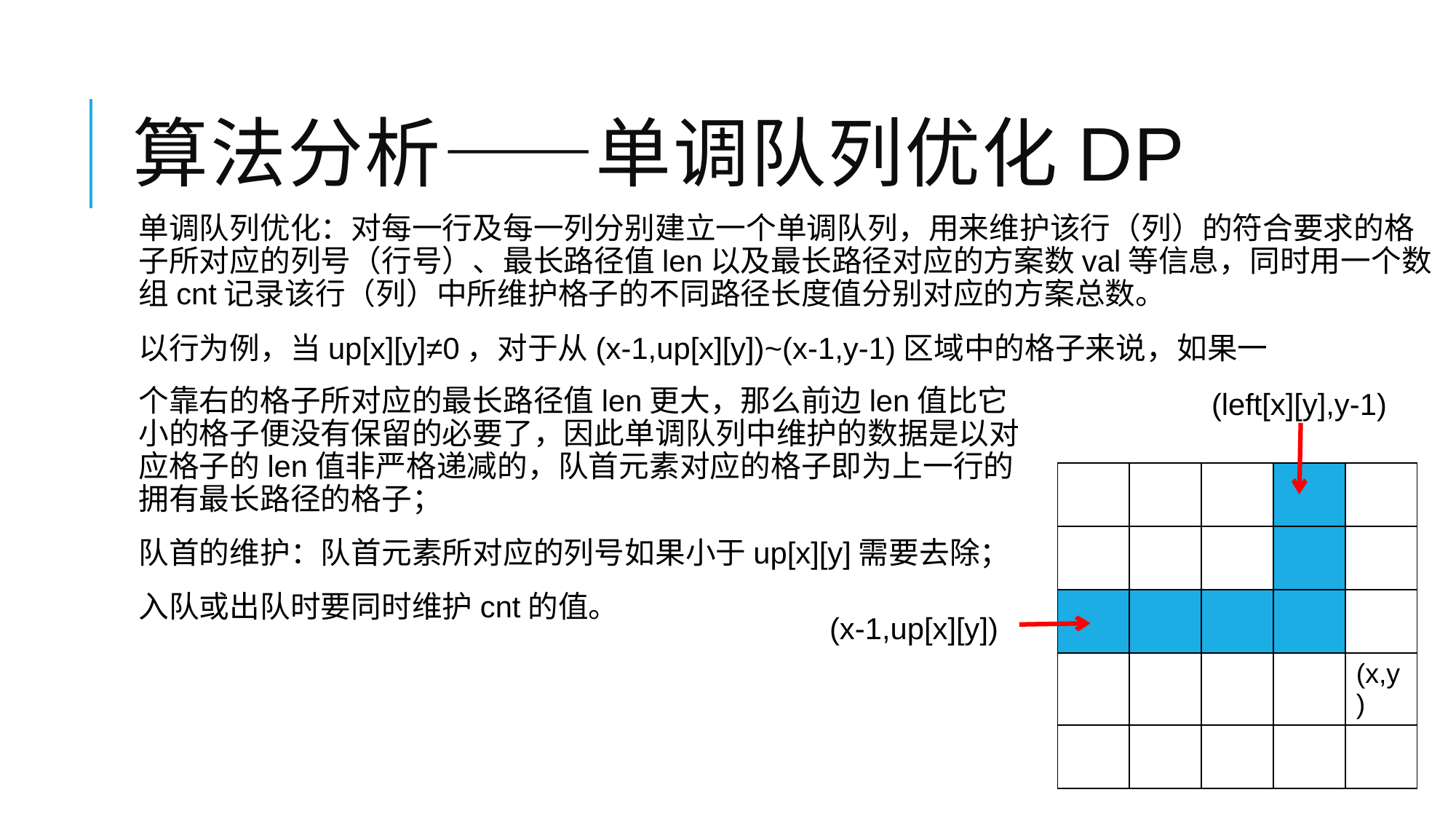

# 算法分析——单调队列优化DP
单调队列优化：对每一行及每一列分别建立一个单调队列，用来维护该行（列）的符合要求的格子所对应的列号（行号）、最长路径值len以及最长路径对应的方案数val等信息，同时用一个数组cnt记录该行（列）中所维护格子的不同路径长度值分别对应的方案总数。
以行为例，当up[x][y]≠0，对于从(x-1,up[x][y])~(x-1,y-1)区域中的格子来说，如果一
个靠右的格子所对应的最长路径值len更大，那么前边len值比它小的格子便没有保留的必要了，因此单调队列中维护的数据是以对应格子的len值非严格递减的，队首元素对应的格子即为上一行的拥有最长路径的格子；
队首的维护：队首元素所对应的列号如果小于up[x][y]需要去除；
入队或出队时要同时维护cnt的值。
(left[x][y],y-1)
|  |  |  |  |  |
| --- | --- | --- | --- | --- |
|  |  |  |  |  |
|  |  |  |  |  |
|  |  |  |  | (x,y) |
|  |  |  |  |  |
(x-1,up[x][y])